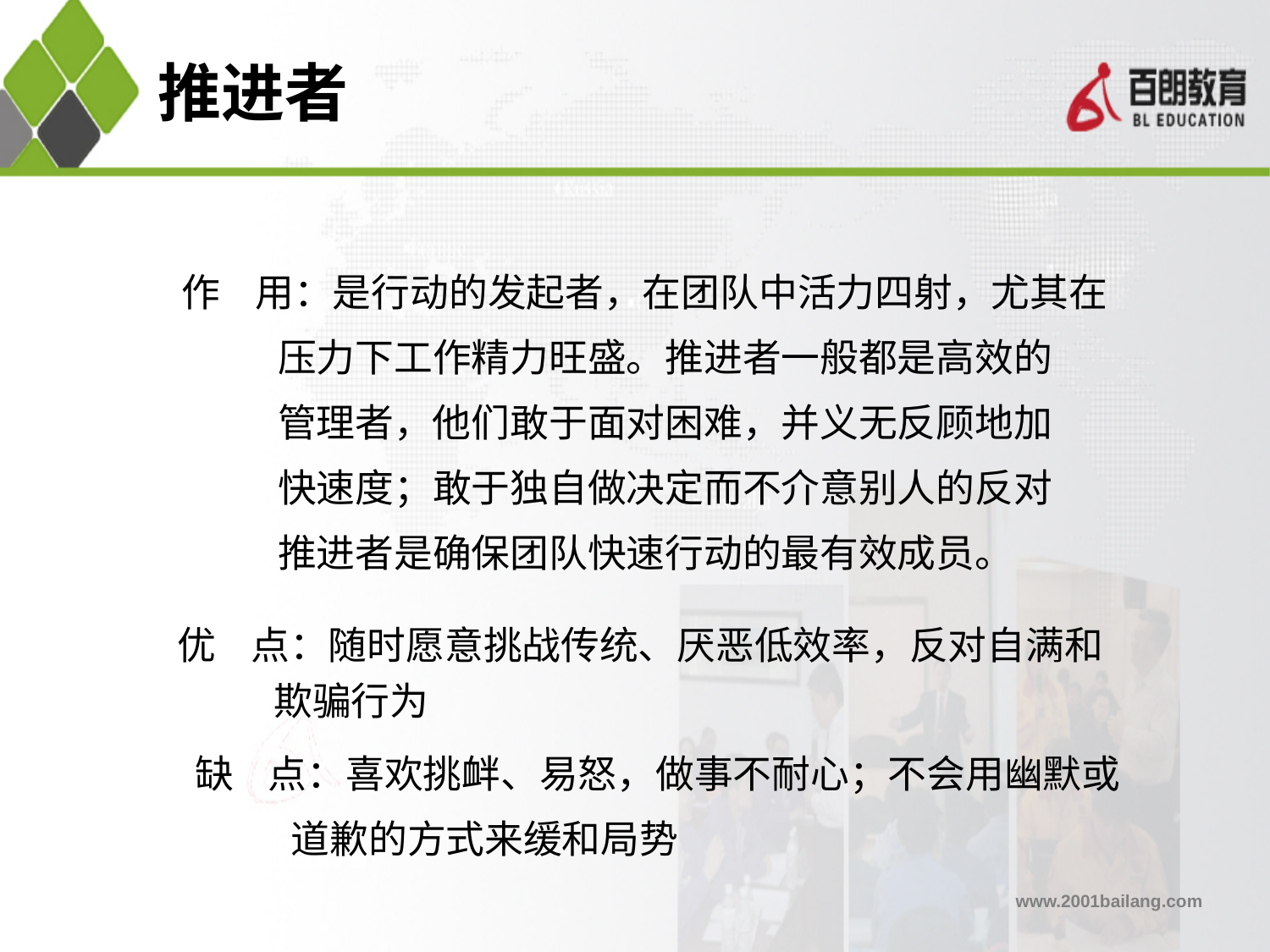

# 推进者
作    用：是行动的发起者，在团队中活力四射，尤其在
          压力下工作精力旺盛。推进者一般都是高效的
          管理者，他们敢于面对困难，并义无反顾地加
          快速度；敢于独自做决定而不介意别人的反对
          推进者是确保团队快速行动的最有效成员。
优    点：随时愿意挑战传统、厌恶低效率，反对自满和
          欺骗行为
缺    点：喜欢挑衅、易怒，做事不耐心；不会用幽默或
          道歉的方式来缓和局势